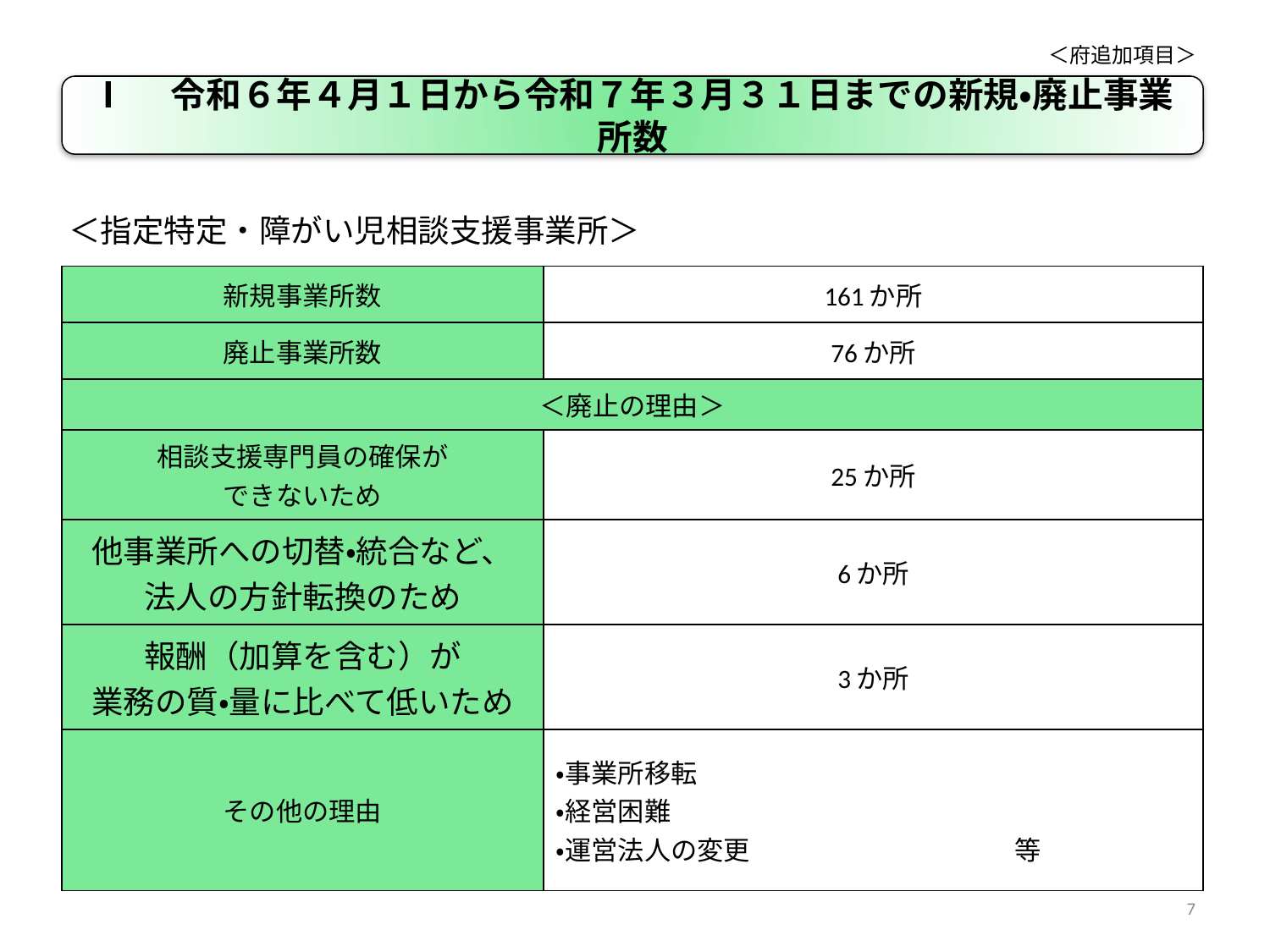

＜府追加項目＞
Ⅰ　令和６年４月１日から令和７年３月３１日までの新規・廃止事業所数
＜指定特定・障がい児相談支援事業所＞
| 新規事業所数 | 161か所 |
| --- | --- |
| 廃止事業所数 | 76か所 |
| ＜廃止の理由＞ |  |
| 相談支援専門員の確保が できないため | 25か所 |
| 他事業所への切替・統合など、 法人の方針転換のため | 6か所 |
| 報酬（加算を含む）が 業務の質・量に比べて低いため | 3か所 |
| その他の理由 | ・事業所移転 ・経営困難 ・運営法人の変更　　　　　　　　　　等 |
7